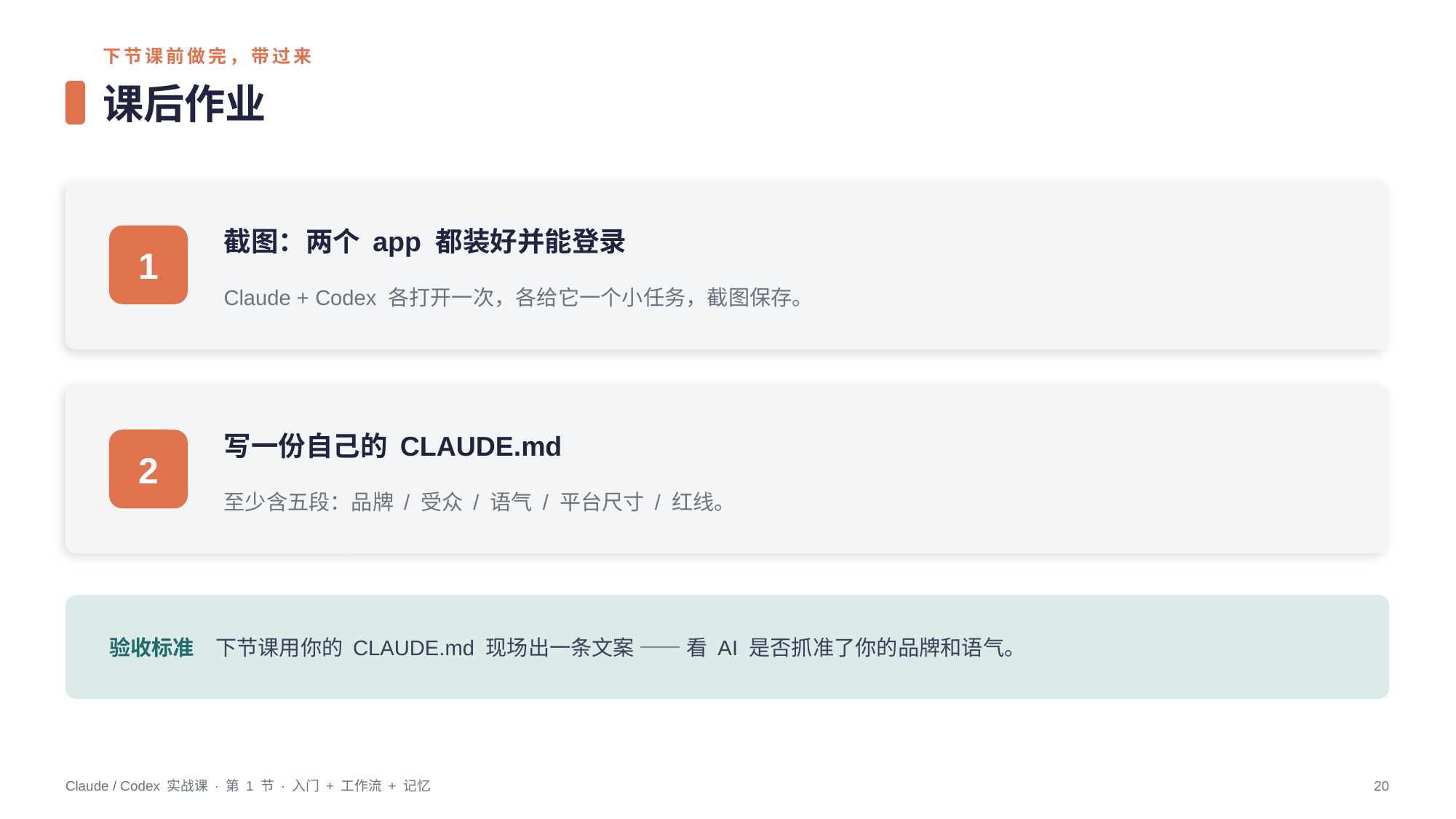

下节课前做完，带过来
课后作业

截图：两个 app 都装好并能登录

1
Claude + Codex 各打开一次，各给它一个小任务，截图保存。

写一份自己的 CLAUDE.md

2
至少含五段：品牌 / 受众 / 语气 / 平台尺寸 / 红线。

验收标准　下节课用你的 CLAUDE.md 现场出一条文案 —— 看 AI 是否抓准了你的品牌和语气。
Claude / Codex 实战课 · 第 1 节 · 入门 + 工作流 + 记忆
20